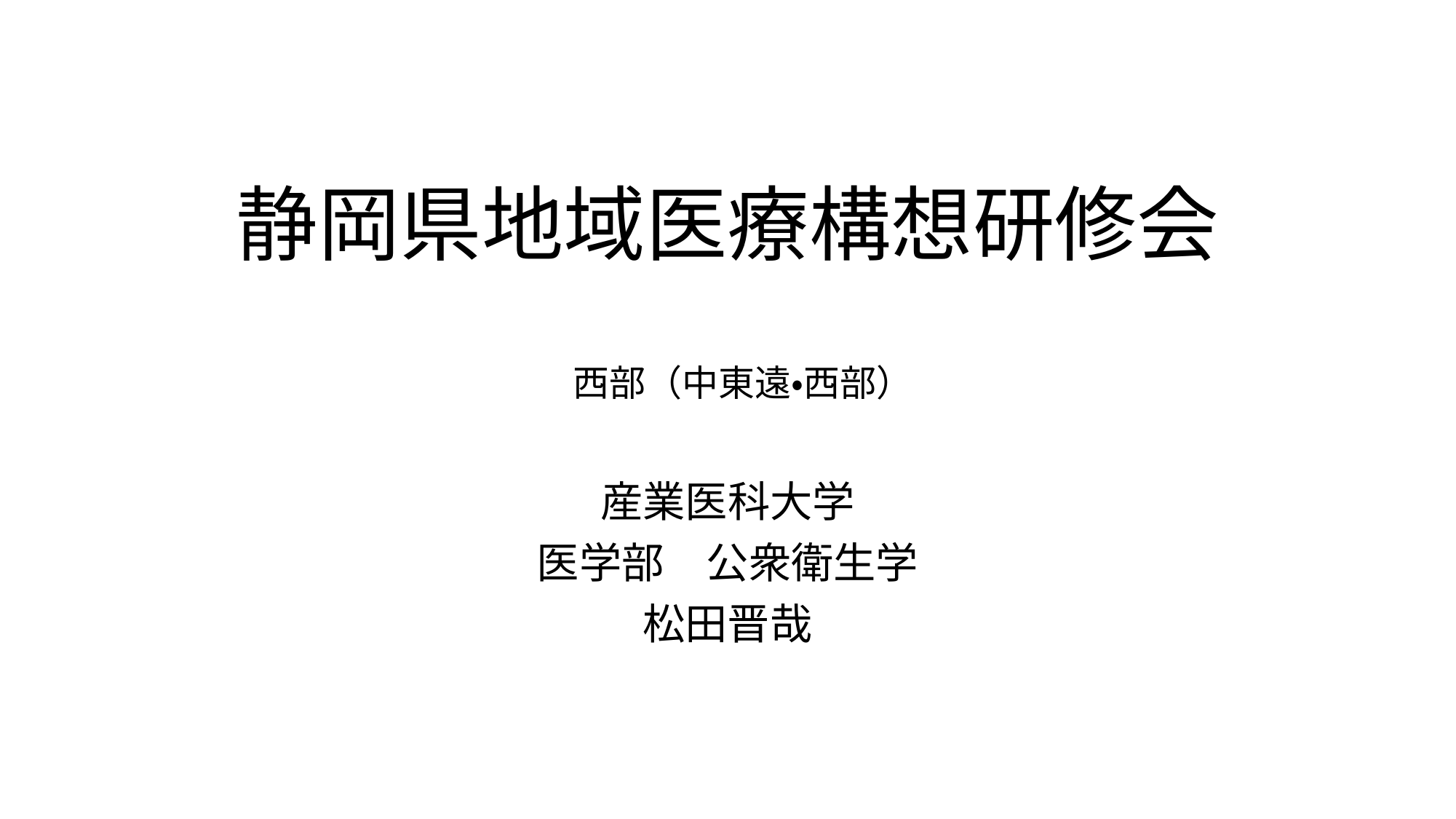

# 静岡県地域医療構想研修会
西部（中東遠・西部）
産業医科大学
医学部　公衆衛生学
松田晋哉